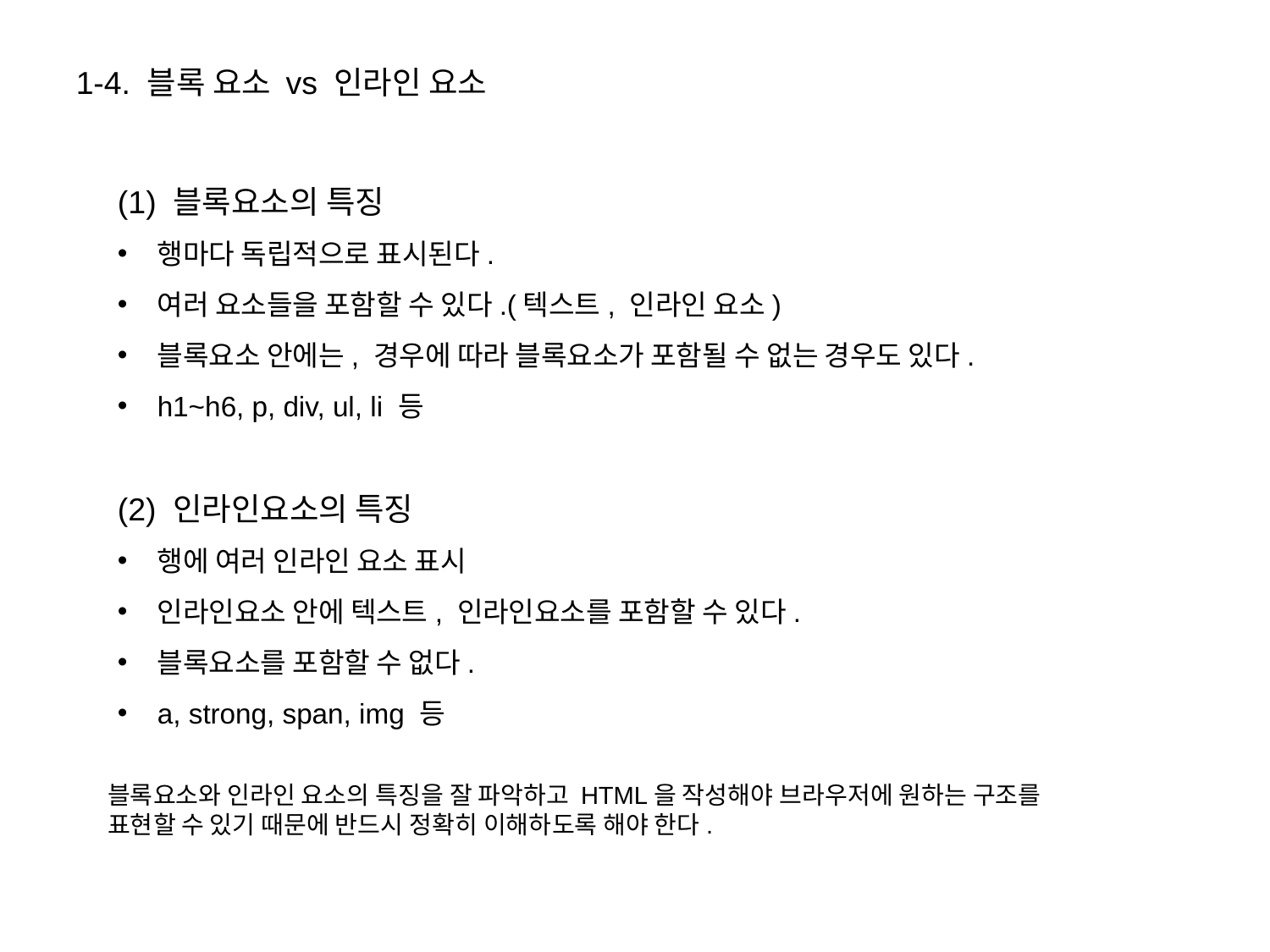

1-4. 블록 요소 vs 인라인 요소
(1) 블록요소의 특징
행마다 독립적으로 표시된다.
여러 요소들을 포함할 수 있다.(텍스트, 인라인 요소)
블록요소 안에는, 경우에 따라 블록요소가 포함될 수 없는 경우도 있다.
h1~h6, p, div, ul, li 등
(2) 인라인요소의 특징
행에 여러 인라인 요소 표시
인라인요소 안에 텍스트, 인라인요소를 포함할 수 있다.
블록요소를 포함할 수 없다.
a, strong, span, img 등
블록요소와 인라인 요소의 특징을 잘 파악하고 HTML을 작성해야 브라우저에 원하는 구조를
표현할 수 있기 때문에 반드시 정확히 이해하도록 해야 한다.